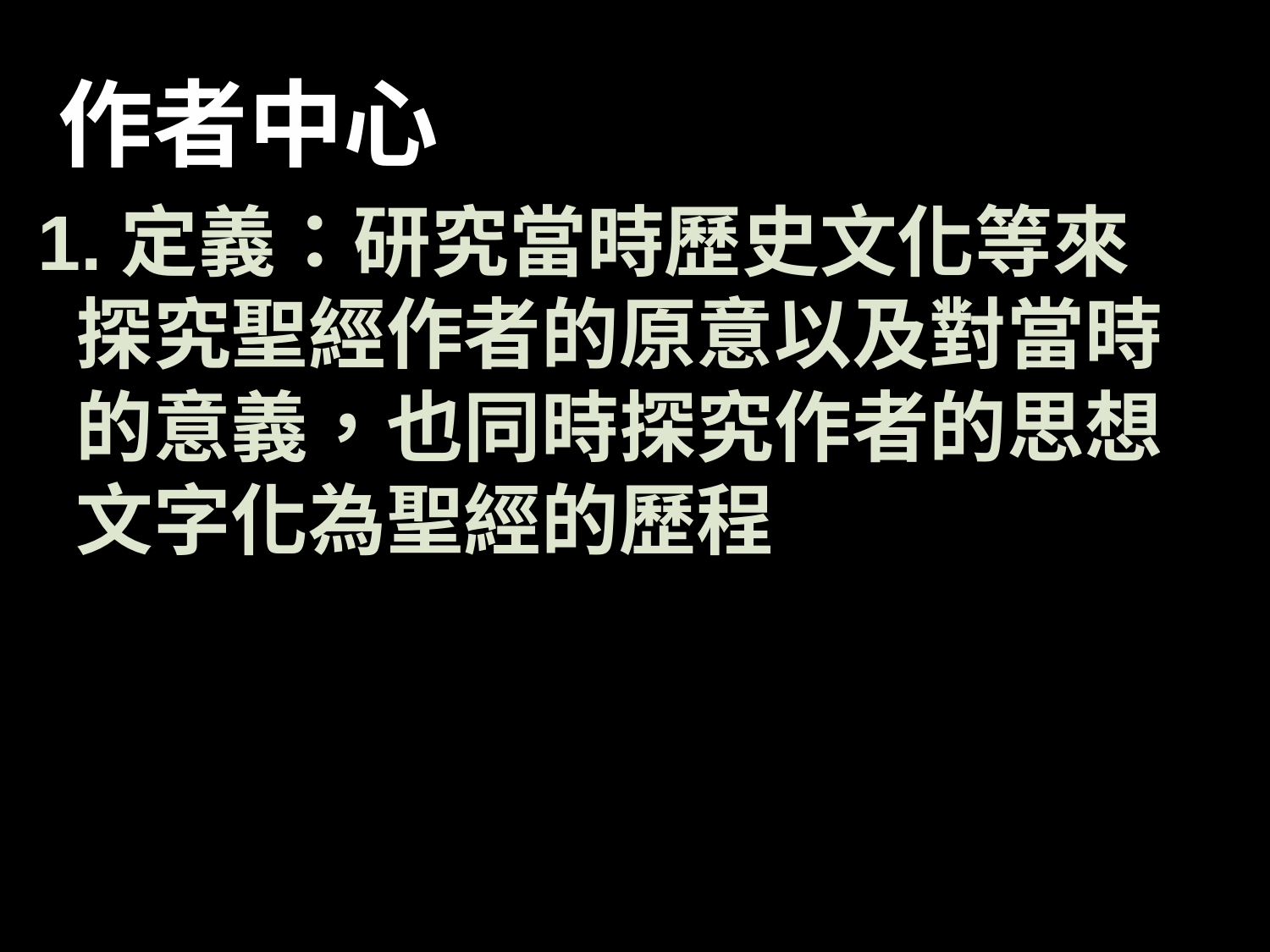

# 作者中心
1.定義：研究當時歷史文化等來探究聖經作者的原意以及對當時的意義，也同時探究作者的思想文字化為聖經的歷程